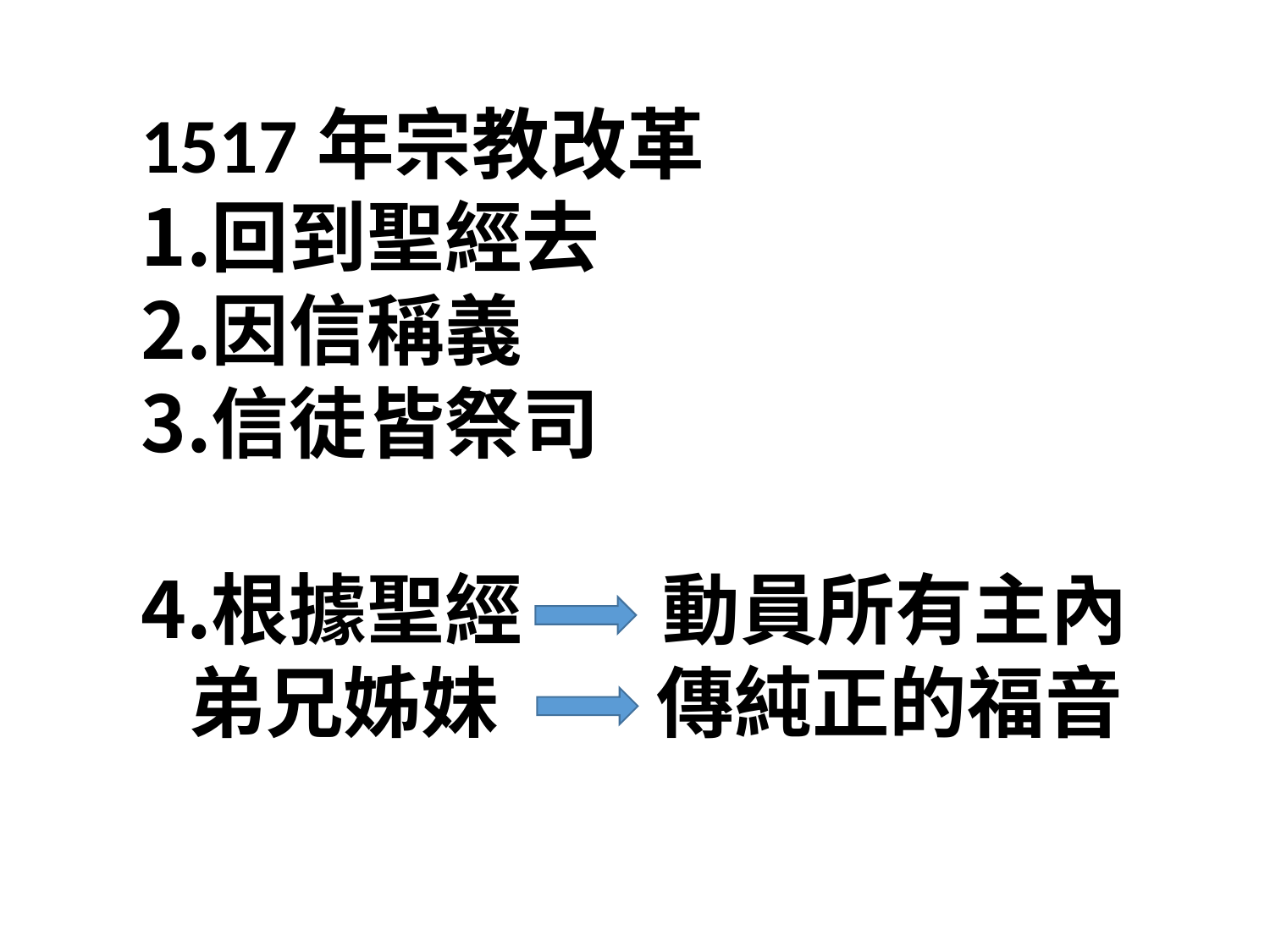

1517年宗教改革
回到聖經去
因信稱義
信徒皆祭司

根據聖經        動員所有主內弟兄姊妹         傳純正的福音